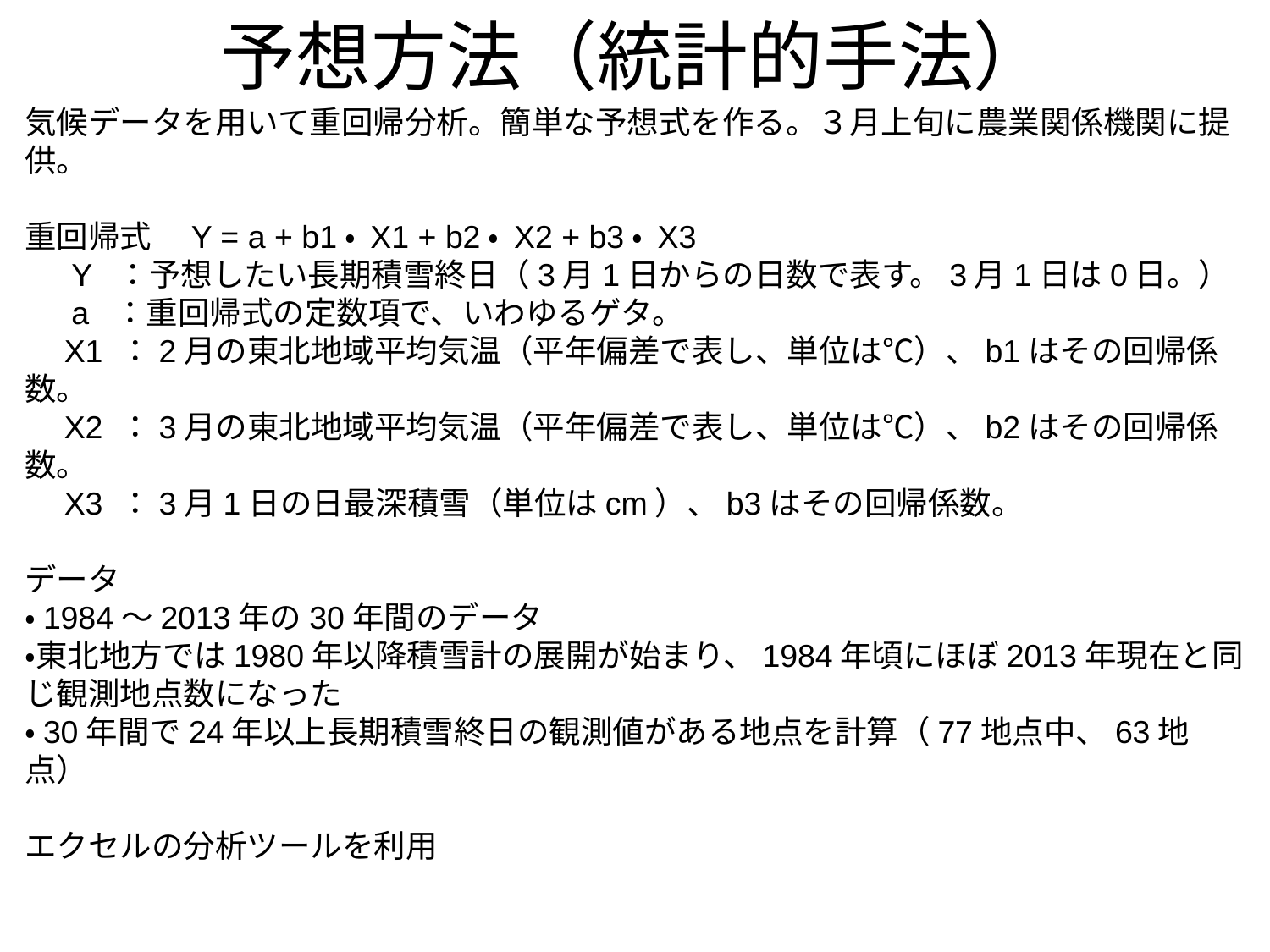

# 予想方法（統計的手法）
気候データを用いて重回帰分析。簡単な予想式を作る。３月上旬に農業関係機関に提供。

重回帰式　Y = a + b1・ X1 + b2・ X2 + b3・ X3
　 Y  ：予想したい長期積雪終日（3月1日からの日数で表す。3月1日は0日。）
　 a  ：重回帰式の定数項で、いわゆるゲタ。
　X1 ：2月の東北地域平均気温（平年偏差で表し、単位は℃）、b1はその回帰係数。
　X2 ：3月の東北地域平均気温（平年偏差で表し、単位は℃）、b2はその回帰係数。
　X3 ：3月1日の日最深積雪（単位はcm）、b3はその回帰係数。

データ
・1984～2013年の30年間のデータ
・東北地方では1980年以降積雪計の展開が始まり、1984年頃にほぼ2013年現在と同じ観測地点数になった
・30年間で24年以上長期積雪終日の観測値がある地点を計算（77地点中、63地点）

エクセルの分析ツールを利用